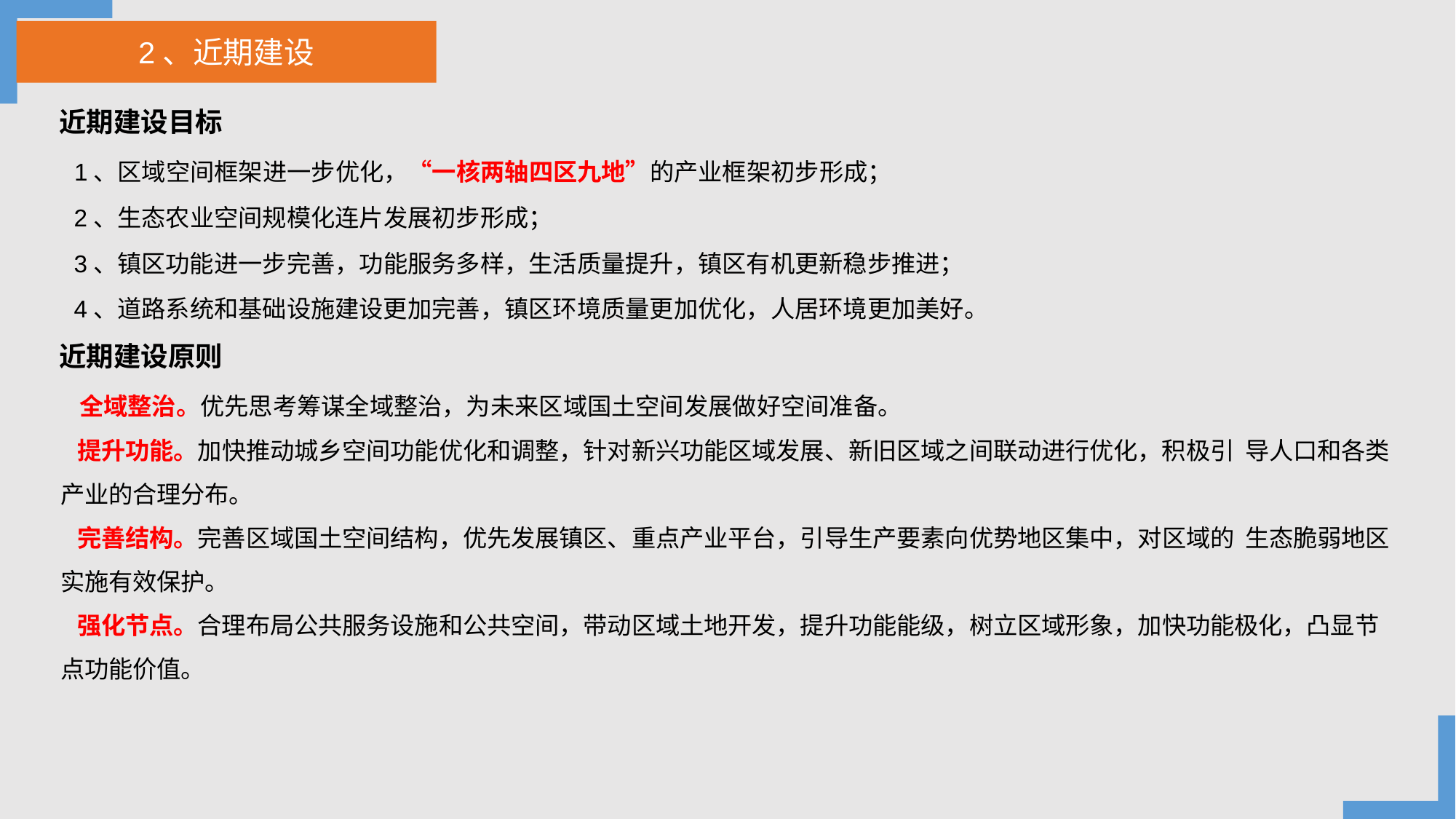

2、近期建设
近期建设目标
  1、区域空间框架进一步优化，“一核两轴四区九地”的产业框架初步形成；
  2、生态农业空间规模化连片发展初步形成；
  3、镇区功能进一步完善，功能服务多样，生活质量提升，镇区有机更新稳步推进；
  4、道路系统和基础设施建设更加完善，镇区环境质量更加优化，人居环境更加美好。
近期建设原则
  全域整治。优先思考筹谋全域整治，为未来区域国土空间发展做好空间准备。
  提升功能。加快推动城乡空间功能优化和调整，针对新兴功能区域发展、新旧区域之间联动进行优化，积极引  导人口和各类产业的合理分布。
  完善结构。完善区域国土空间结构，优先发展镇区、重点产业平台，引导生产要素向优势地区集中，对区域的  生态脆弱地区实施有效保护。
  强化节点。合理布局公共服务设施和公共空间，带动区域土地开发，提升功能能级，树立区域形象，加快功能极化，凸显节点功能价值。